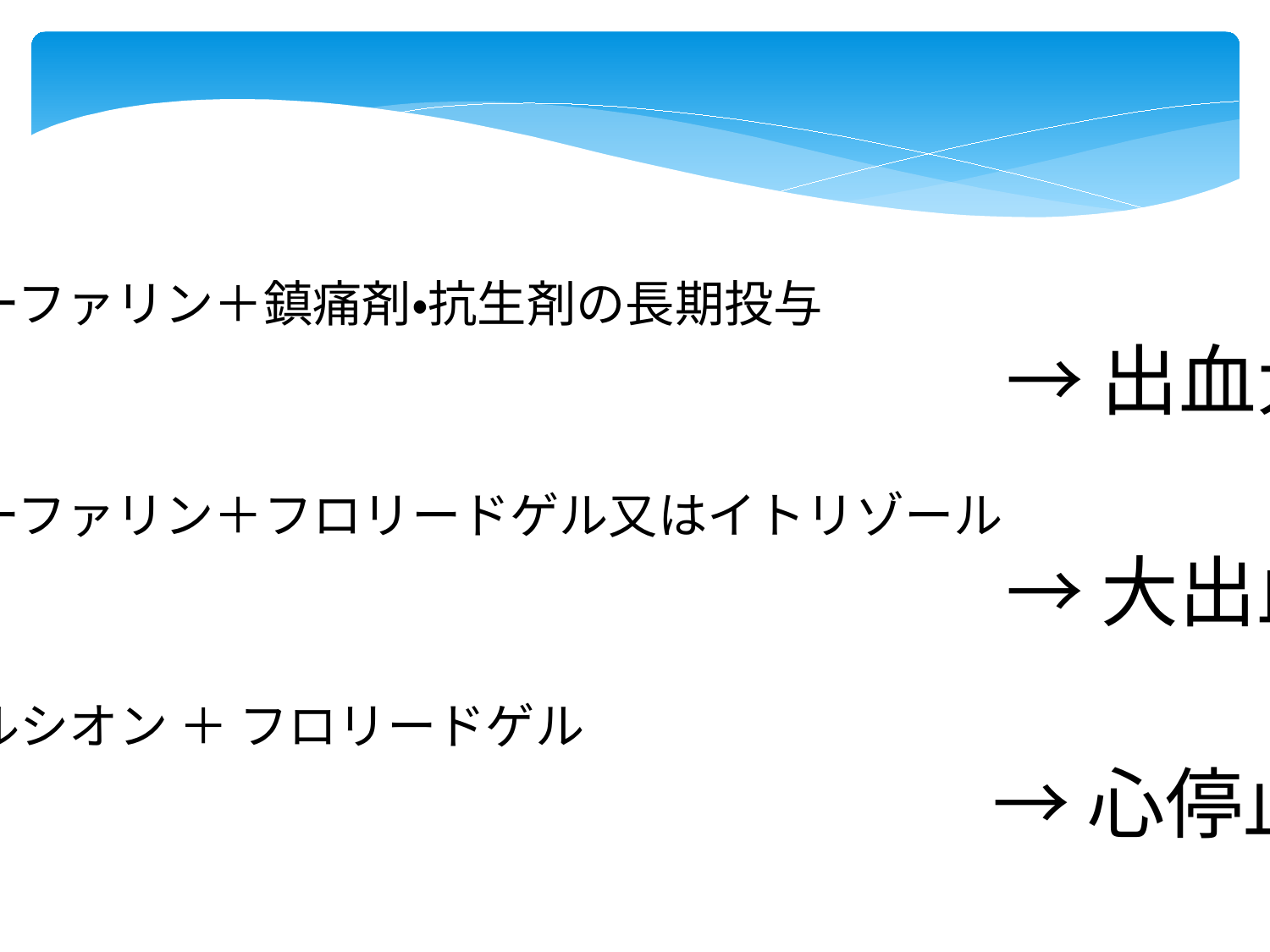

ワーファリン＋鎮痛剤・抗生剤の長期投与
　　　　　　　　　　　　　　　　　　　　　　→ 出血大

ワーファリン＋フロリードゲル又はイトリゾール
　　　　　　　　　　　　　　　　　　　　　　→ 大出血

ハルシオン ＋ フロリードゲル
　　　　　　　　　　　　　　　　　　　　→ 心停止